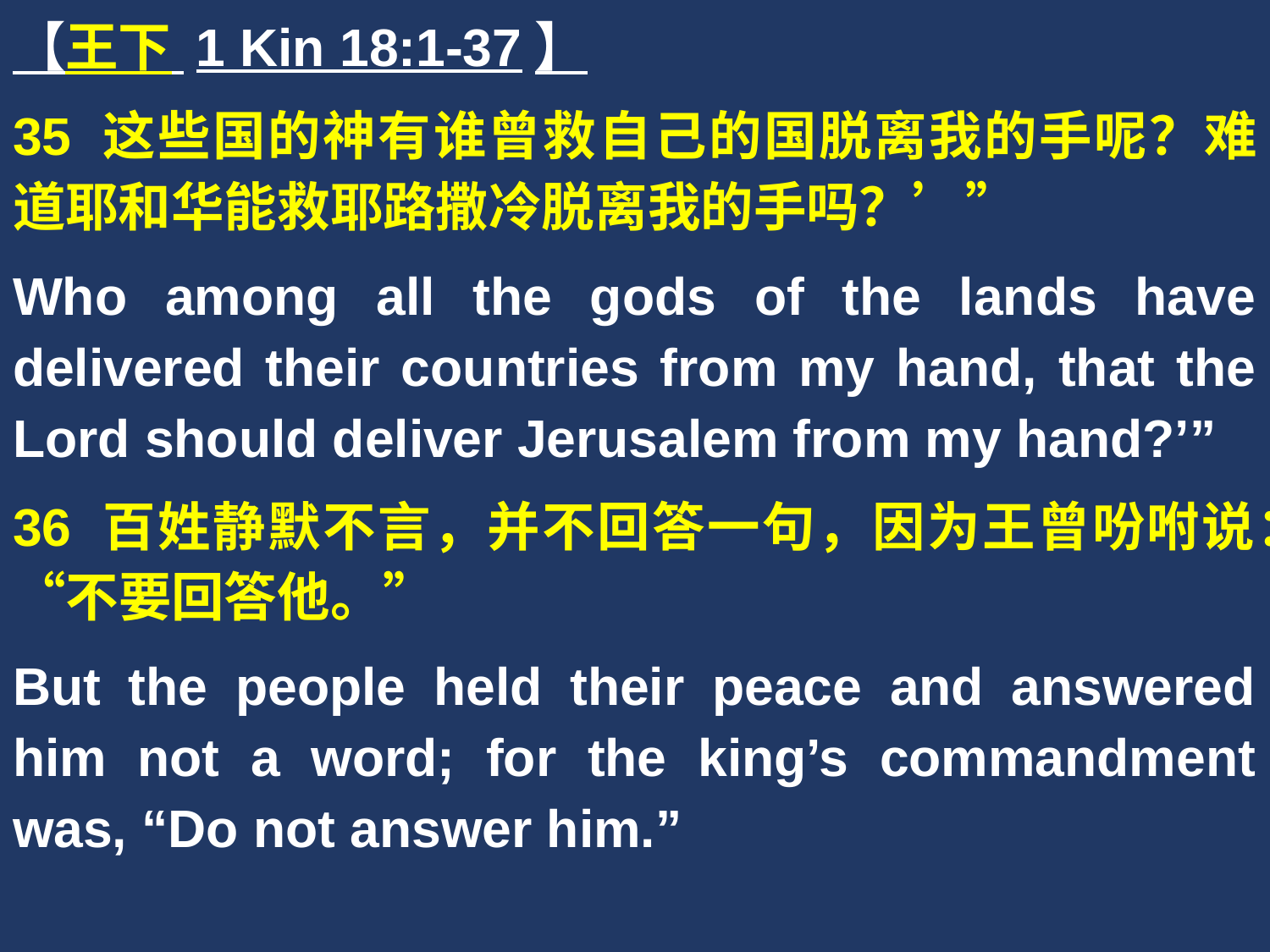

【王下 1 Kin 18:1-37】
35 这些国的神有谁曾救自己的国脱离我的手呢？难道耶和华能救耶路撒冷脱离我的手吗？’”
Who among all the gods of the lands have delivered their countries from my hand, that the Lord should deliver Jerusalem from my hand?’”
36 百姓静默不言，并不回答一句，因为王曾吩咐说：“不要回答他。”
But the people held their peace and answered him not a word; for the king’s commandment was, “Do not answer him.”